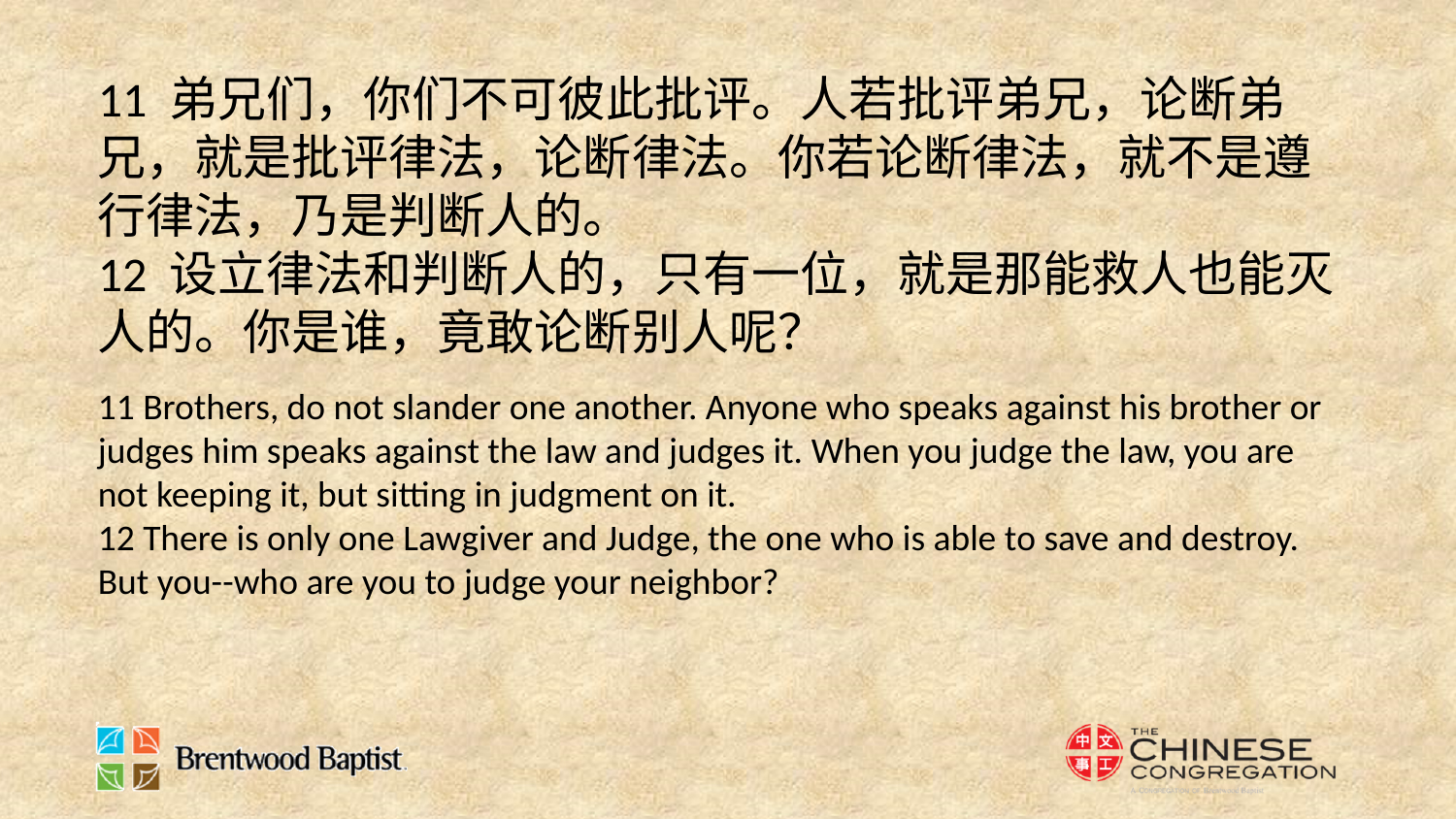

11 弟兄们，你们不可彼此批评。人若批评弟兄，论断弟兄，就是批评律法，论断律法。你若论断律法，就不是遵行律法，乃是判断人的。
12 设立律法和判断人的，只有一位，就是那能救人也能灭人的。你是谁，竟敢论断别人呢？

11 Brothers, do not slander one another. Anyone who speaks against his brother or judges him speaks against the law and judges it. When you judge the law, you are not keeping it, but sitting in judgment on it.
12 There is only one Lawgiver and Judge, the one who is able to save and destroy. But you--who are you to judge your neighbor?